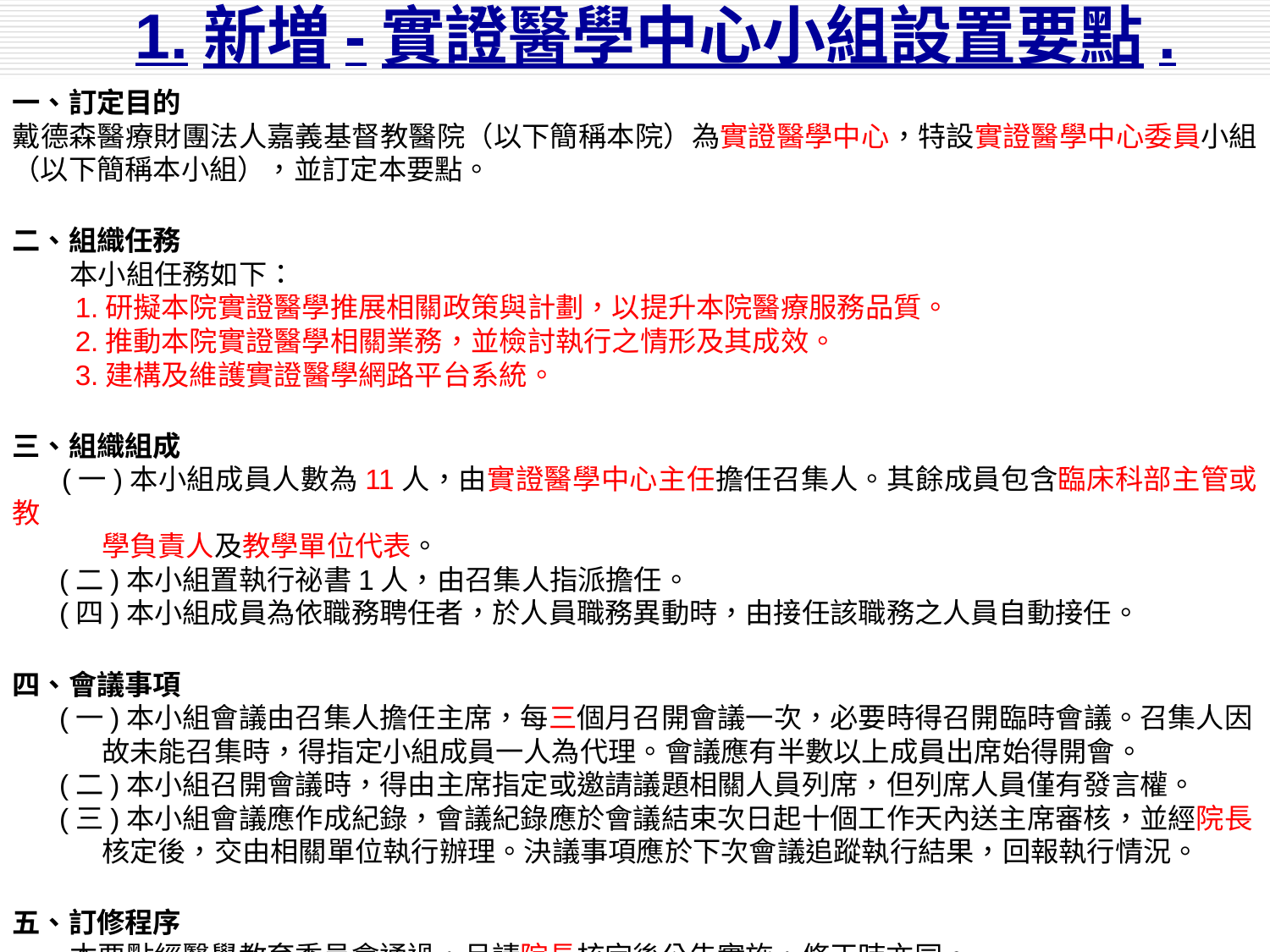

1.新増-實證醫學中心小組設置要點.
一、訂定目的
戴德森醫療財團法人嘉義基督教醫院（以下簡稱本院）為實證醫學中心，特設實證醫學中心委員小組（以下簡稱本小組），並訂定本要點。

二、組織任務
        本小組任務如下：
        1.研擬本院實證醫學推展相關政策與計劃，以提升本院醫療服務品質。
        2.推動本院實證醫學相關業務，並檢討執行之情形及其成效。
        3.建構及維護實證醫學網路平台系統。

三、組織組成
      (一)本小組成員人數為11人，由實證醫學中心主任擔任召集人。其餘成員包含臨床科部主管或教
             學負責人及教學單位代表。
      (二)本小組置執行祕書1人，由召集人指派擔任。
      (四)本小組成員為依職務聘任者，於人員職務異動時，由接任該職務之人員自動接任。

四、會議事項
      (一)本小組會議由召集人擔任主席，每三個月召開會議一次，必要時得召開臨時會議。召集人因
             故未能召集時，得指定小組成員一人為代理。會議應有半數以上成員出席始得開會。
      (二)本小組召開會議時，得由主席指定或邀請議題相關人員列席，但列席人員僅有發言權。
      (三)本小組會議應作成紀錄，會議紀錄應於會議結束次日起十個工作天內送主席審核，並經院長
             核定後，交由相關單位執行辦理。決議事項應於下次會議追蹤執行結果，回報執行情況。

五、訂修程序
        本要點經醫學教育委員會通過，呈請院長核定後公告實施，修正時亦同。
12